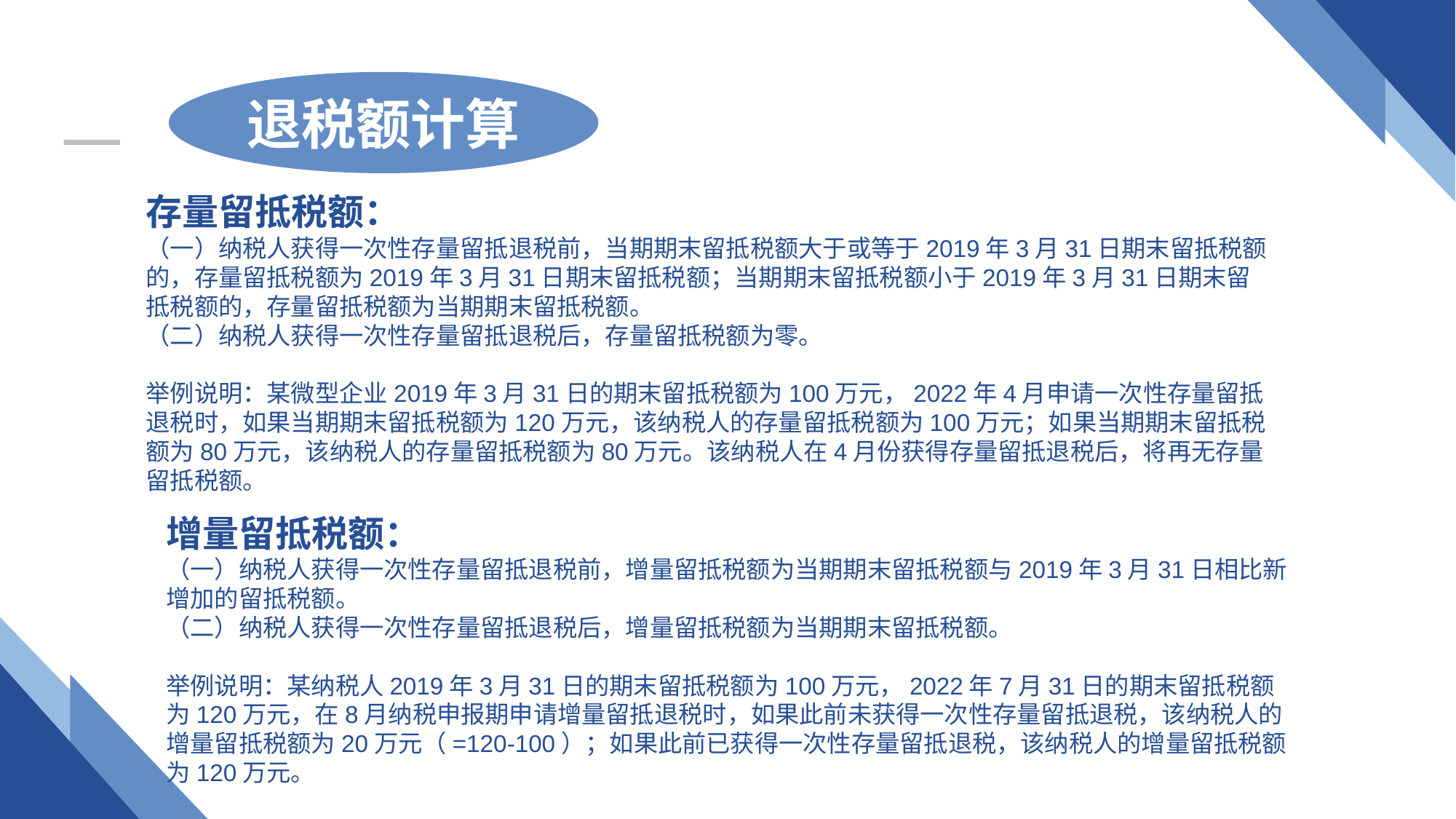

退税额计算

存量留抵税额：
（一）纳税人获得一次性存量留抵退税前，当期期末留抵税额大于或等于2019年3月31日期末留抵税额的，存量留抵税额为2019年3月31日期末留抵税额；当期期末留抵税额小于2019年3月31日期末留抵税额的，存量留抵税额为当期期末留抵税额。
（二）纳税人获得一次性存量留抵退税后，存量留抵税额为零。

举例说明：某微型企业2019年3月31日的期末留抵税额为100万元，2022年4月申请一次性存量留抵退税时，如果当期期末留抵税额为120万元，该纳税人的存量留抵税额为100万元；如果当期期末留抵税额为80万元，该纳税人的存量留抵税额为80万元。该纳税人在4月份获得存量留抵退税后，将再无存量留抵税额。

增量留抵税额：
（一）纳税人获得一次性存量留抵退税前，增量留抵税额为当期期末留抵税额与2019年3月31日相比新增加的留抵税额。
（二）纳税人获得一次性存量留抵退税后，增量留抵税额为当期期末留抵税额。

举例说明：某纳税人2019年3月31日的期末留抵税额为100万元，2022年7月31日的期末留抵税额为120万元，在8月纳税申报期申请增量留抵退税时，如果此前未获得一次性存量留抵退税，该纳税人的增量留抵税额为20万元（=120-100）；如果此前已获得一次性存量留抵退税，该纳税人的增量留抵税额为120万元。